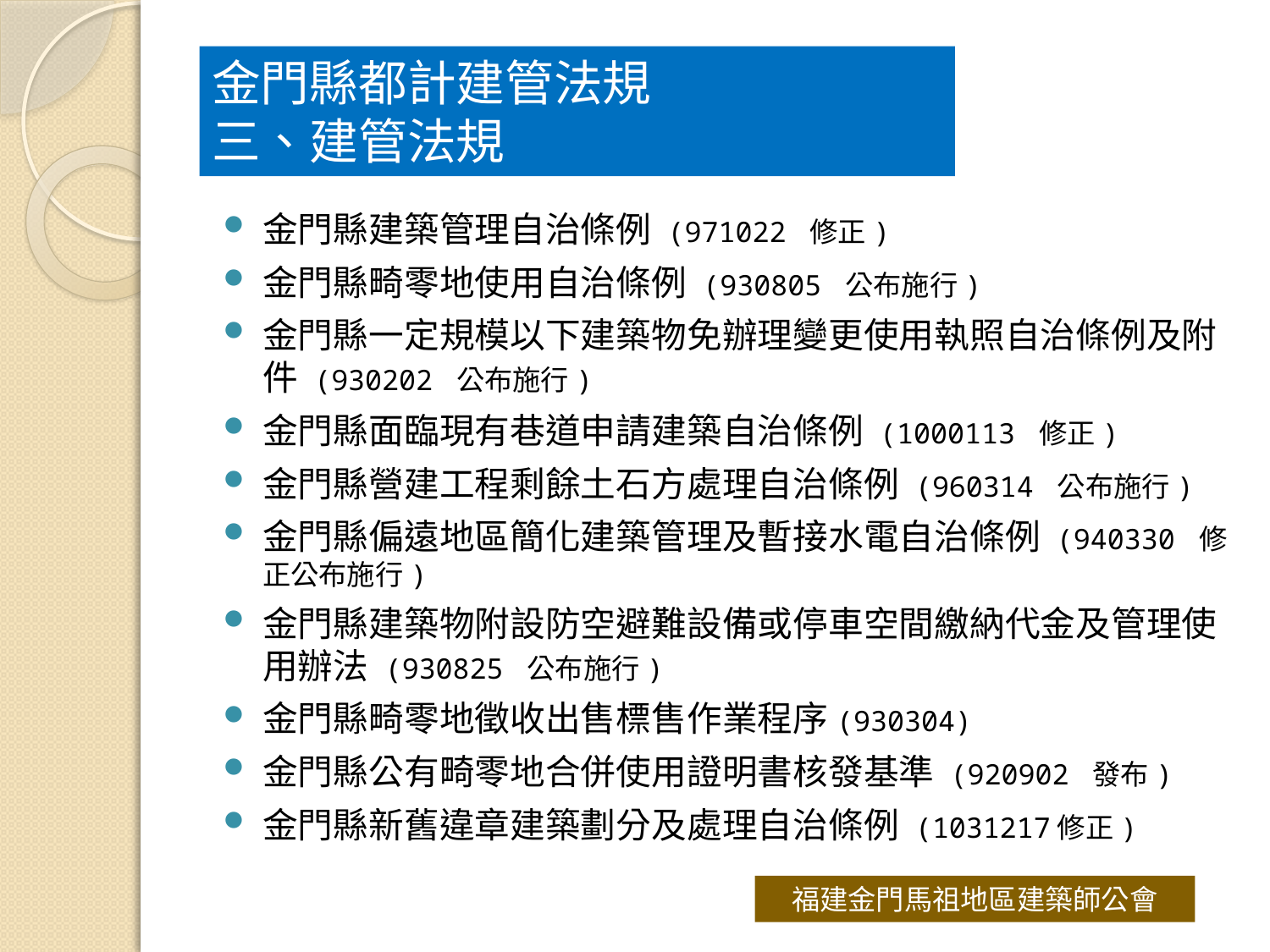

# 金門縣都計建管法規 三、建管法規
金門縣建築管理自治條例 (971022 修正)
金門縣畸零地使用自治條例 (930805 公布施行)
金門縣一定規模以下建築物免辦理變更使用執照自治條例及附件 (930202 公布施行)
金門縣面臨現有巷道申請建築自治條例 (1000113 修正)
金門縣營建工程剩餘土石方處理自治條例 (960314 公布施行)
金門縣偏遠地區簡化建築管理及暫接水電自治條例 (940330 修正公布施行)
金門縣建築物附設防空避難設備或停車空間繳納代金及管理使用辦法 (930825 公布施行)
金門縣畸零地徵收出售標售作業程序(930304)
金門縣公有畸零地合併使用證明書核發基準 (920902 發布)
金門縣新舊違章建築劃分及處理自治條例 (1031217修正)

福建金門馬祖地區建築師公會